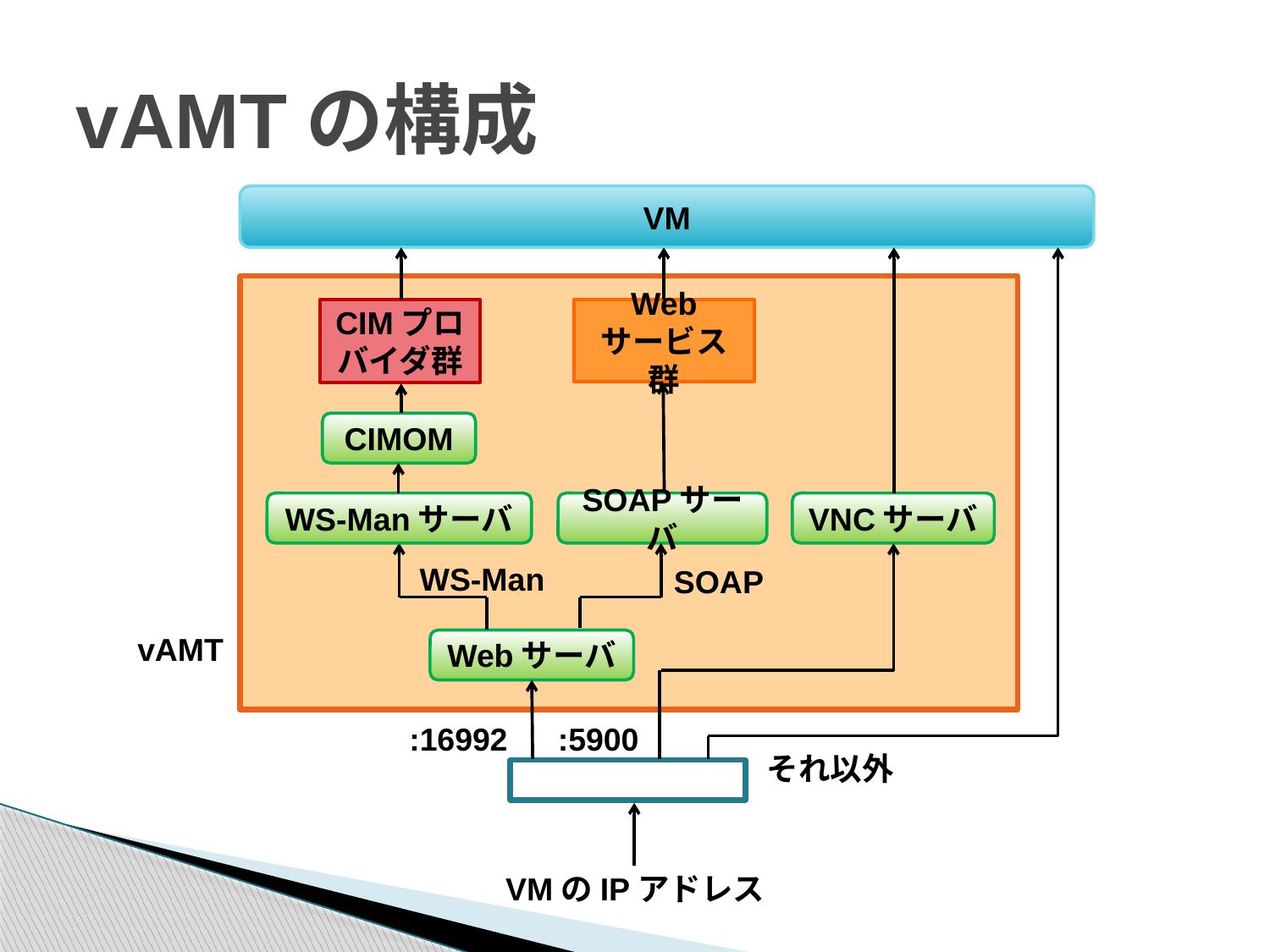

# vAMTの構成
VM

CIMプロ
バイダ群
Web
サービス群
CIMOM
WS-Manサーバ
SOAPサーバ
VNCサーバ
WS-Man
SOAP
vAMT
Webサーバ
:16992
:5900
それ以外

VMのIPアドレス